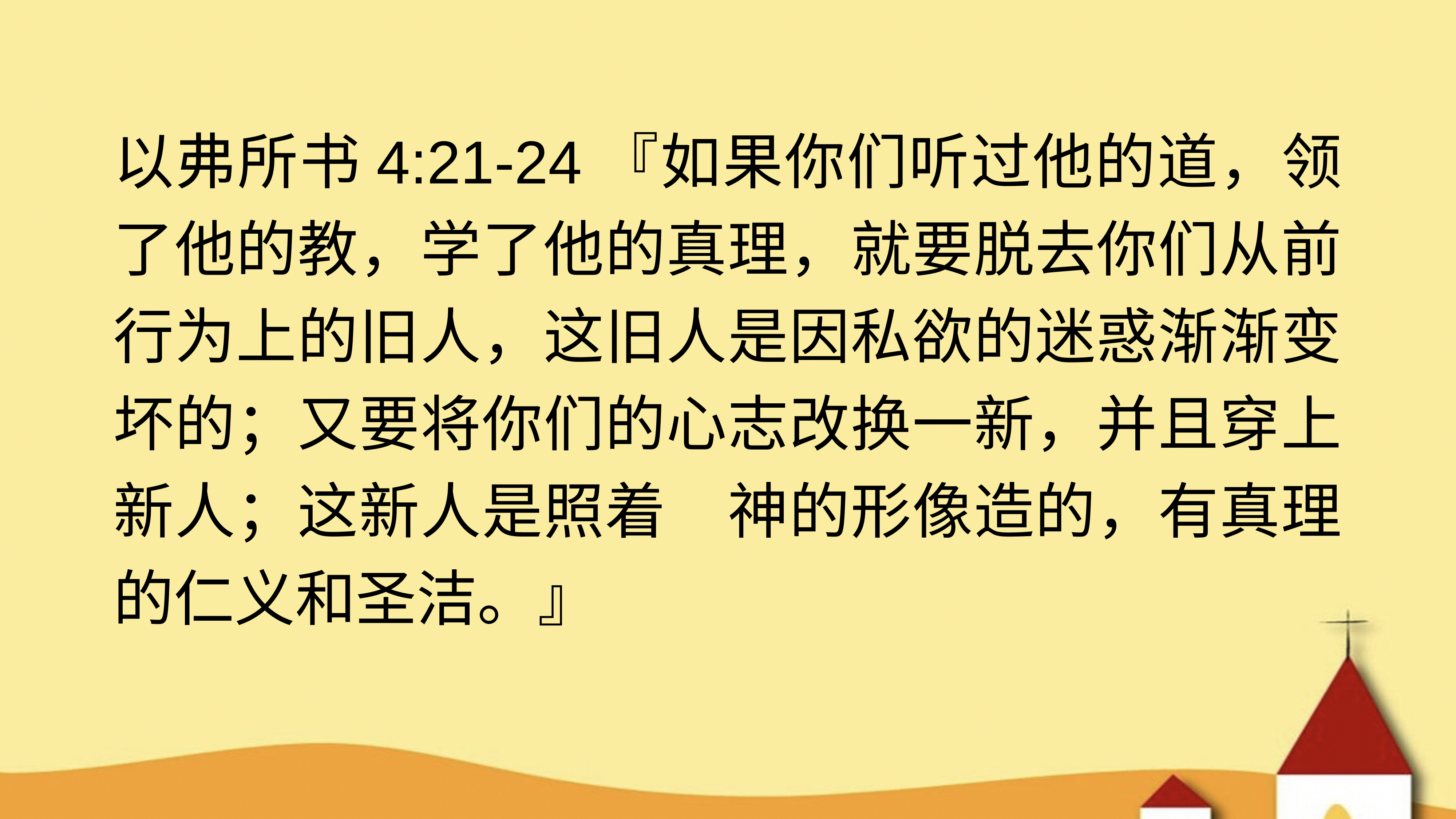

#
以弗所书4:21-24『如果你们听过他的道，领了他的教，学了他的真理，就要脱去你们从前行为上的旧人，这旧人是因私欲的迷惑渐渐变坏的；又要将你们的心志改换一新，并且穿上新人；这新人是照着　神的形像造的，有真理的仁义和圣洁。』